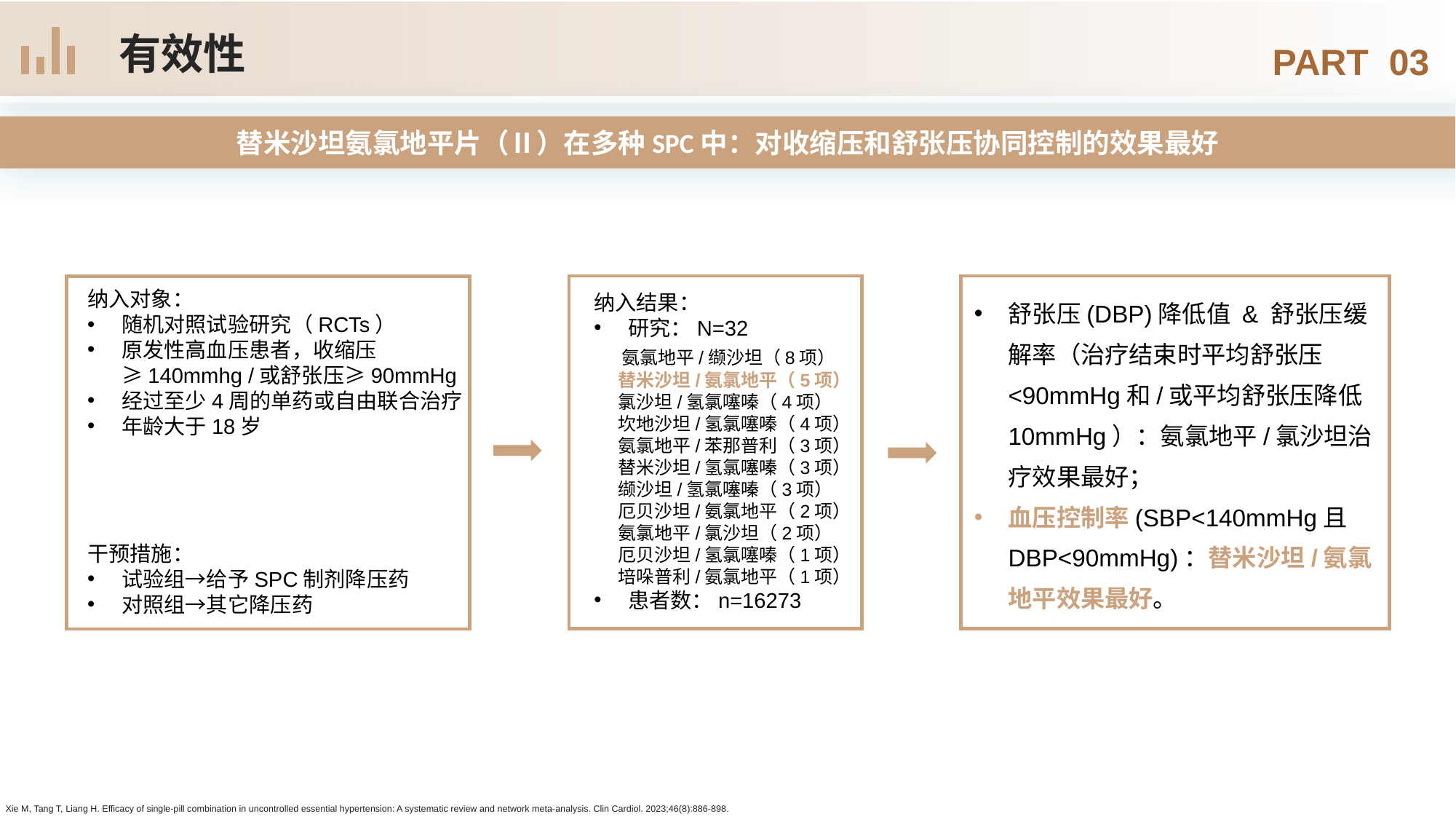

有效性
PART  03
替米沙坦氨氯地平片（Ⅱ）在多种SPC中：对收缩压和舒张压协同控制的效果最好
纳入对象：
随机对照试验研究（RCTs）
原发性高血压患者，收缩压≥140mmhg /或舒张压≥90mmHg
经过至少4周的单药或自由联合治疗
年龄大于18岁

干预措施：
试验组→给予SPC制剂降压药
对照组→其它降压药

纳入结果：
研究：N=32
    氨氯地平/缬沙坦（8项）
     替米沙坦/氨氯地平（5项）
     氯沙坦/氢氯噻嗪（4项）
     坎地沙坦/氢氯噻嗪（4项）
     氨氯地平/苯那普利（3项）
     替米沙坦/氢氯噻嗪（3项）
     缬沙坦/氢氯噻嗪（3项）
     厄贝沙坦/氨氯地平（2项）
     氨氯地平/氯沙坦（2项）
     厄贝沙坦/氢氯噻嗪（1项）
     培哚普利/氨氯地平（1项）
患者数：n=16273

舒张压(DBP)降低值 & 舒张压缓解率（治疗结束时平均舒张压<90mmHg和/或平均舒张压降低10mmHg）：氨氯地平/氯沙坦治疗效果最好；
血压控制率(SBP<140mmHg且DBP<90mmHg)：替米沙坦/氨氯地平效果最好。

Xie M, Tang T, Liang H. Efficacy of single-pill combination in uncontrolled essential hypertension: A systematic review and network meta-analysis. Clin Cardiol. 2023;46(8):886-898.